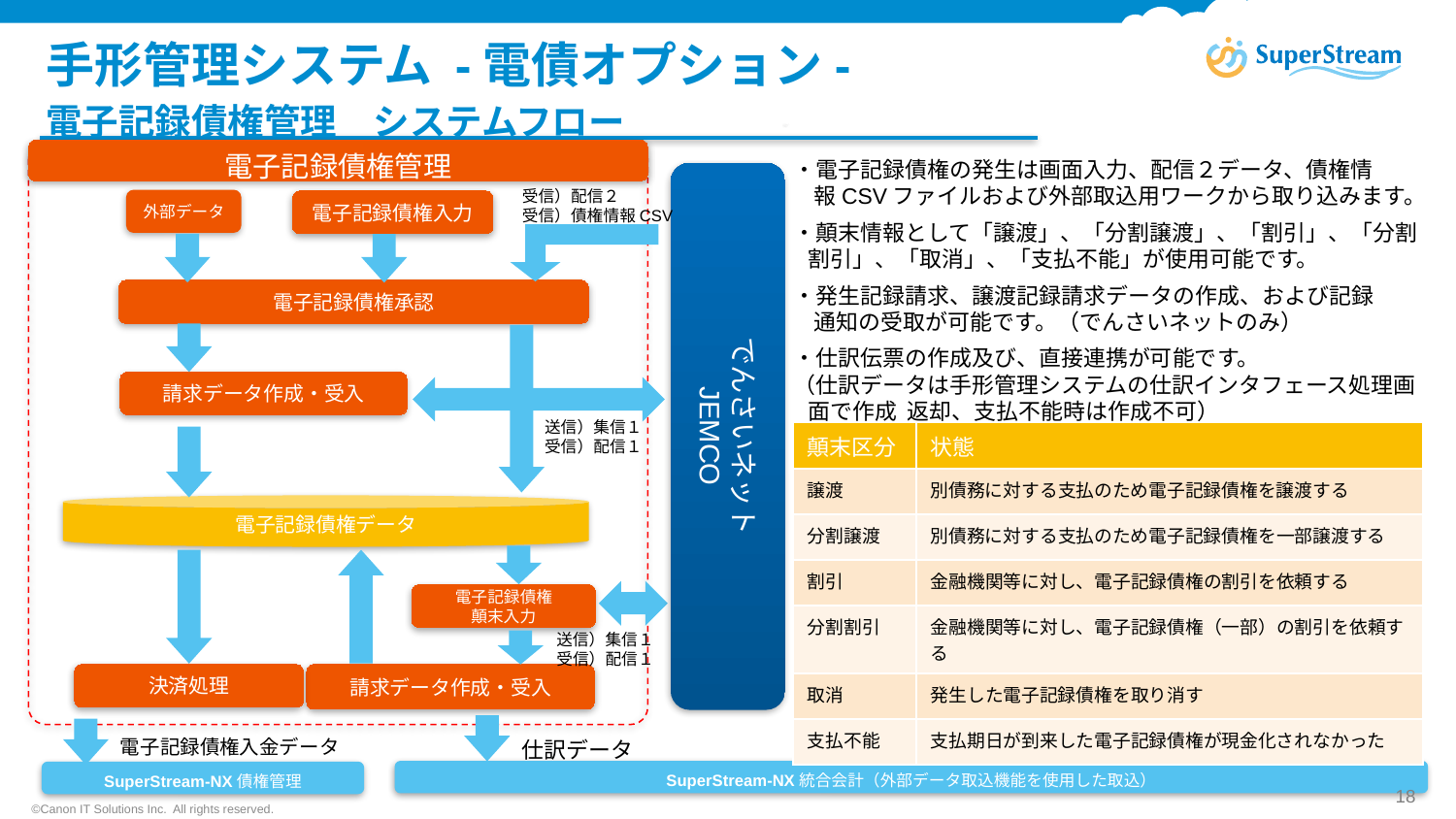

# 手形管理システム -電債オプション-
電子記録債権管理　システムフロー
・電子記録債権の発生は画面入力、配信２データ、債権情
   報CSVファイルおよび外部取込用ワークから取り込みます。

・顛末情報として「譲渡」、「分割譲渡」、「割引」、「分割割引」、「取消」、「支払不能」が使用可能です。

・発生記録請求、譲渡記録請求データの作成、および記録
   通知の受取が可能です。（でんさいネットのみ）

・仕訳伝票の作成及び、直接連携が可能です。
（仕訳データは手形管理システムの仕訳インタフェース処理画面で作成  返却、支払不能時は作成不可）
電子記録債権管理

でんさいネット
JEMCO

受信）配信２
受信）債権情報CSV
外部データ
電子記録債権入力

電子記録債権承認

請求データ作成・受入

送信）集信１
受信）配信１
| 顛末区分 | 状態 |
| --- | --- |
| 譲渡 | 別債務に対する支払のため電子記録債権を譲渡する |
| 分割譲渡 | 別債務に対する支払のため電子記録債権を一部譲渡する |
| 割引 | 金融機関等に対し、電子記録債権の割引を依頼する |
| 分割割引 | 金融機関等に対し、電子記録債権（一部）の割引を依頼する |
| 取消 | 発生した電子記録債権を取り消す |
| 支払不能 | 支払期日が到来した電子記録債権が現金化されなかった |

電子記録債権データ

電子記録債権
顛末入力
送信）集信１
受信）配信１

請求データ作成・受入
決済処理
仕訳データ
電子記録債権入金データ

SuperStream-NX統合会計（外部データ取込機能を使用した取込）
SuperStream-NX債権管理
18
©Canon IT Solutions Inc.  All rights reserved.